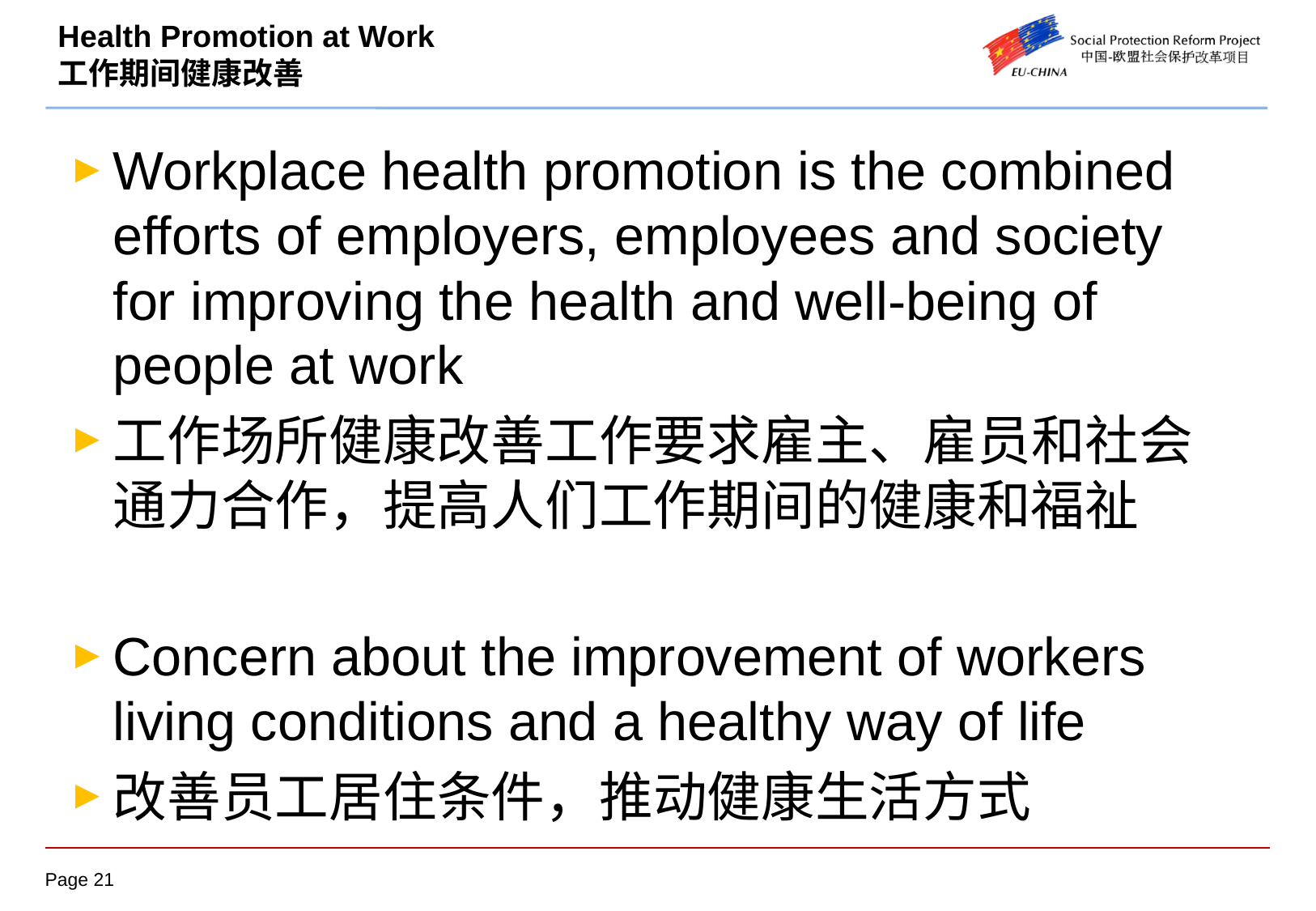

# Health Promotion at Work 工作期间健康改善
Workplace health promotion is the combined efforts of employers, employees and society for improving the health and well-being of people at work
工作场所健康改善工作要求雇主、雇员和社会通力合作，提高人们工作期间的健康和福祉

Concern about the improvement of workers living conditions and a healthy way of life
改善员工居住条件，推动健康生活方式